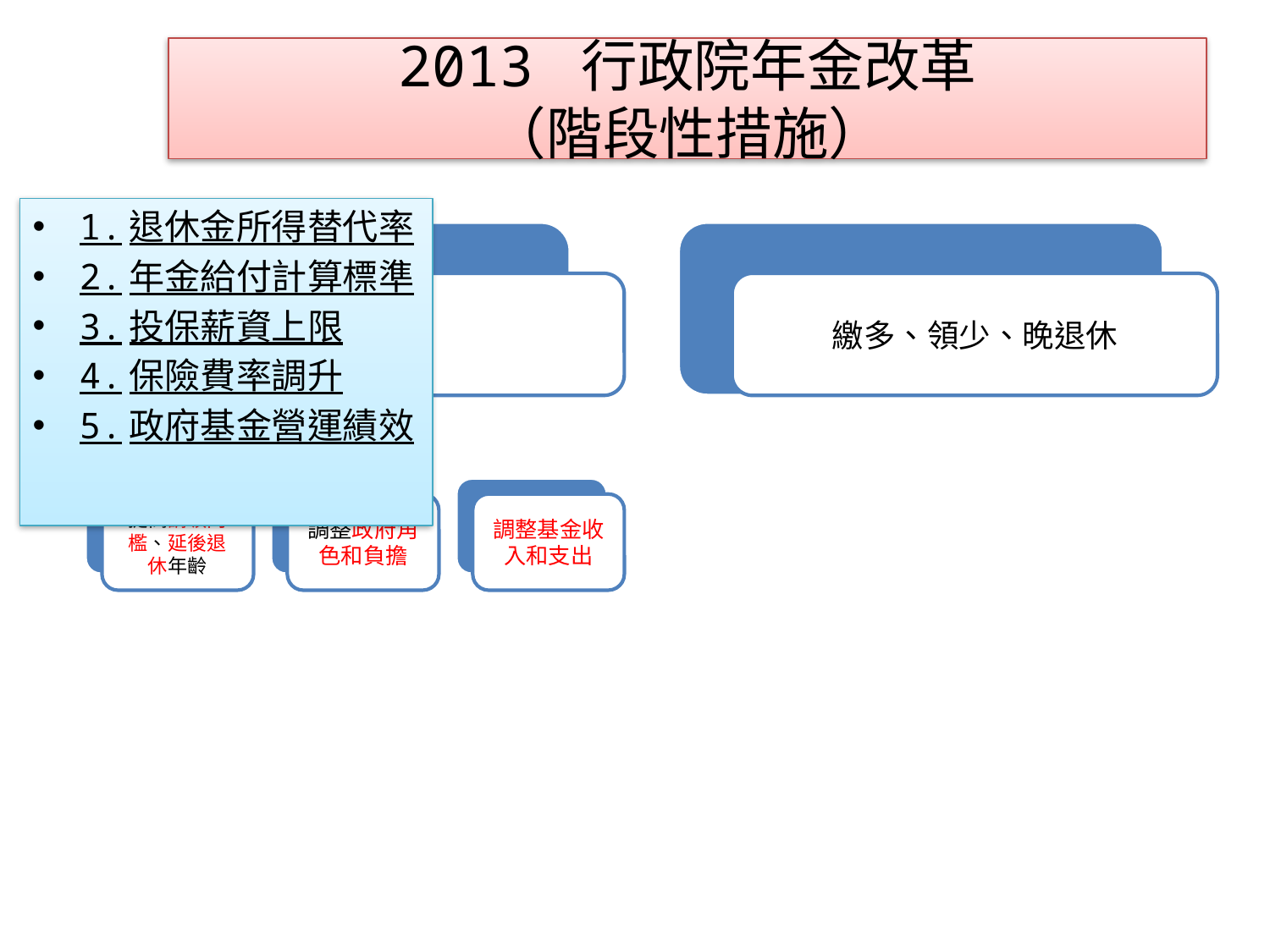

# 2013 行政院年金改革 （階段性措施）
1.退休金所得替代率
2.年金給付計算標準
3.投保薪資上限
4.保險費率調升
5.政府基金營運績效
繳多、領少、晚退休
調整基金收入和支出
調整政府角色和負擔
提高請領門檻、延後退休年齡